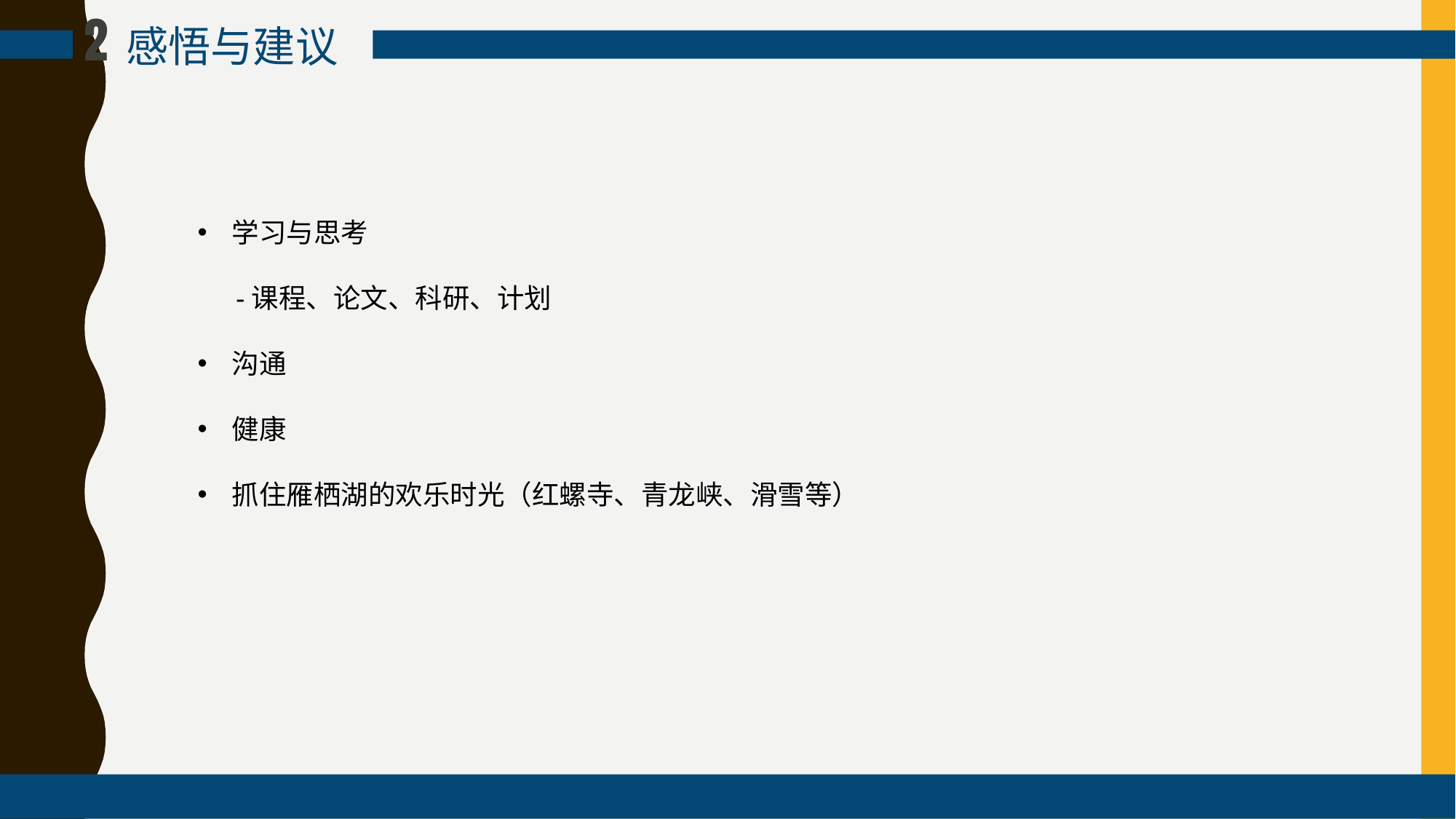

2
感悟与建议

学习与思考

     -课程、论文、科研、计划

沟通

健康

抓住雁栖湖的欢乐时光（红螺寺、青龙峡、滑雪等）